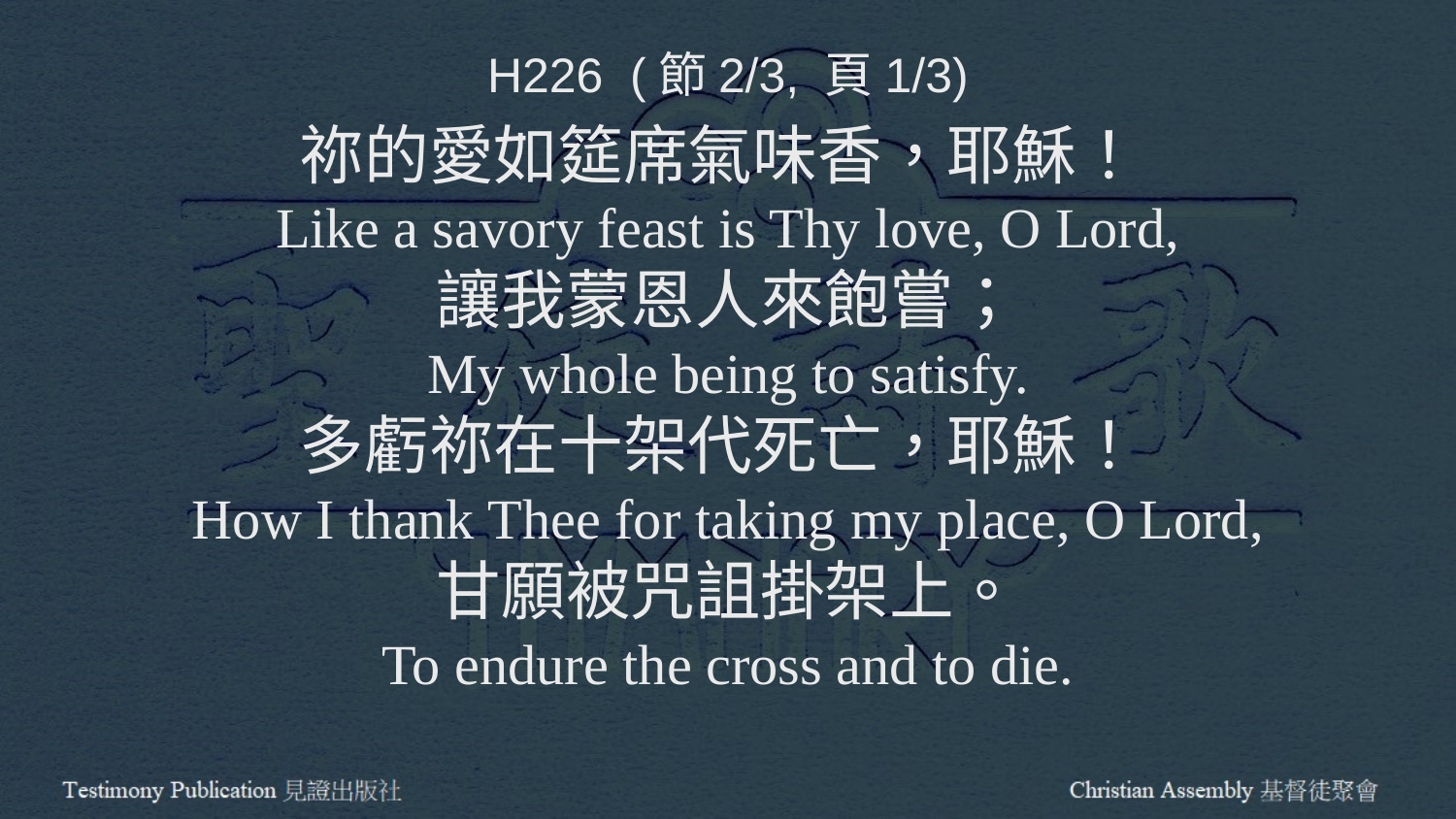

H226  (節2/3, 頁1/3)
祢的愛如筵席氣味香，耶穌！
Like a savory feast is Thy love, O Lord,
讓我蒙恩人來飽嘗；
My whole being to satisfy.
多虧祢在十架代死亡，耶穌！
How I thank Thee for taking my place, O Lord,
甘願被咒詛掛架上。
To endure the cross and to die.